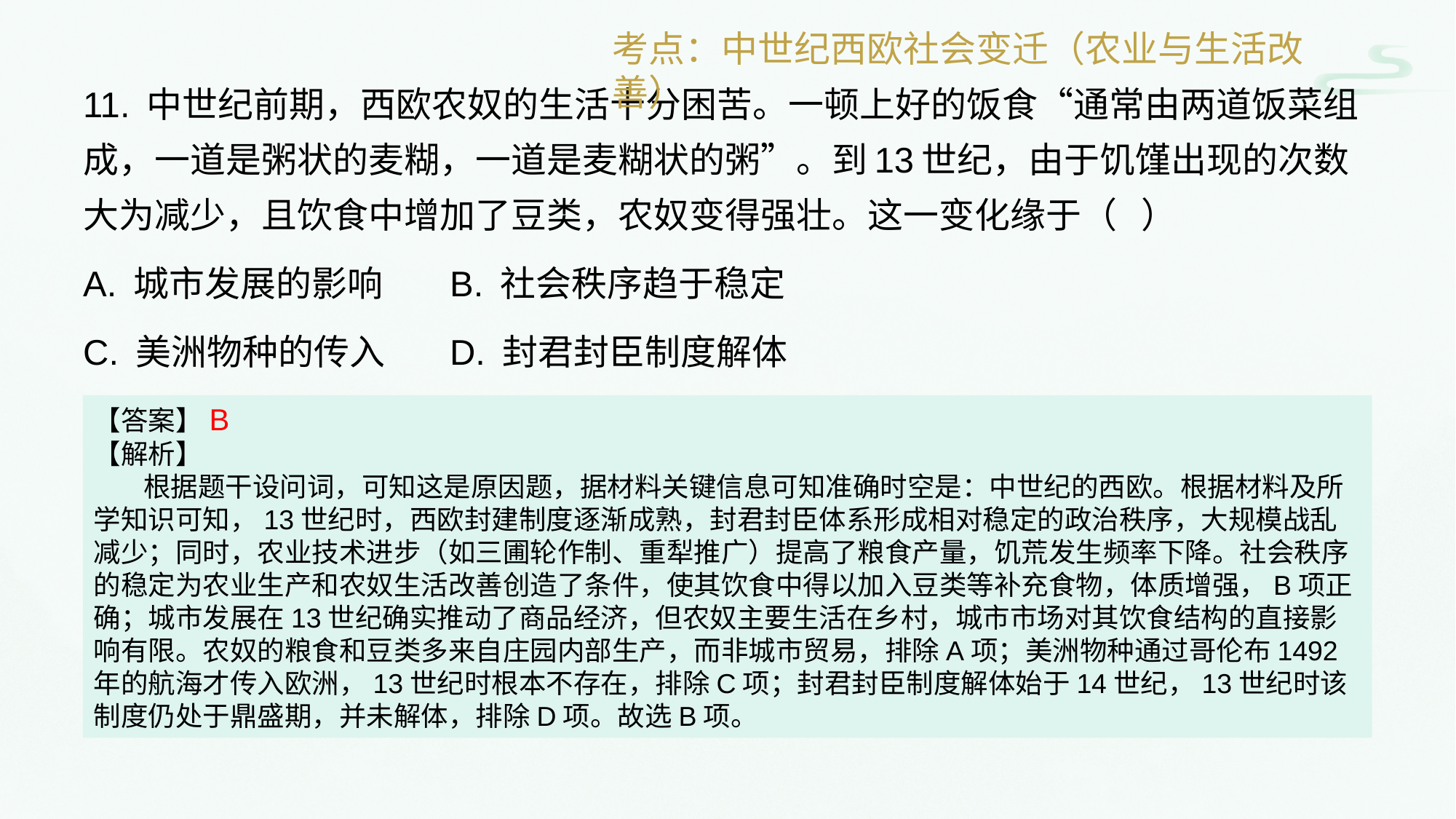

考点：中世纪西欧社会变迁（农业与生活改善）
11. 中世纪前期，西欧农奴的生活十分困苦。一顿上好的饭食“通常由两道饭菜组成，一道是粥状的麦糊，一道是麦糊状的粥”。到13世纪，由于饥馑出现的次数大为减少，且饮食中增加了豆类，农奴变得强壮。这一变化缘于（   ）
A. 城市发展的影响	B. 社会秩序趋于稳定
C. 美洲物种的传入	D. 封君封臣制度解体
【答案】B
【解析】
       根据题干设问词，可知这是原因题，据材料关键信息可知准确时空是：中世纪的西欧。根据材料及所学知识可知，13世纪时，西欧封建制度逐渐成熟，封君封臣体系形成相对稳定的政治秩序，大规模战乱减少；同时，农业技术进步（如三圃轮作制、重犁推广）提高了粮食产量，饥荒发生频率下降。社会秩序的稳定为农业生产和农奴生活改善创造了条件，使其饮食中得以加入豆类等补充食物，体质增强，B项正确；城市发展在13世纪确实推动了商品经济，但农奴主要生活在乡村，城市市场对其饮食结构的直接影响有限。农奴的粮食和豆类多来自庄园内部生产，而非城市贸易，排除A项；美洲物种通过哥伦布1492年的航海才传入欧洲，13世纪时根本不存在，排除C项；封君封臣制度解体始于14世纪，13世纪时该制度仍处于鼎盛期，并未解体，排除D项。故选B项。